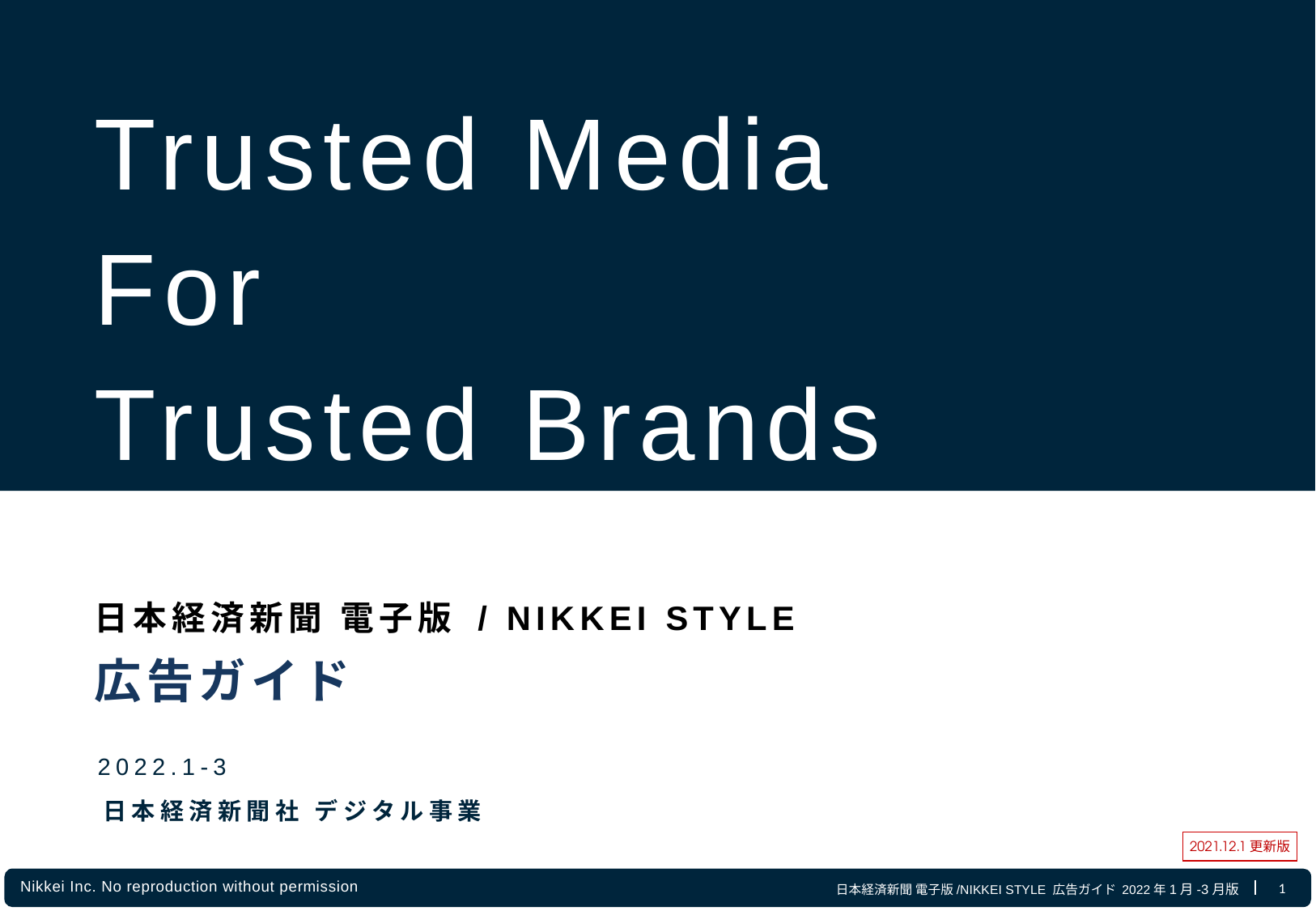

Trusted Media
For
Trusted Brands
日本経済新聞 電子版 / NIKKEI STYLE
広告ガイド
2022.1-3
日本経済新聞社 デジタル事業
2021.12.1更新版